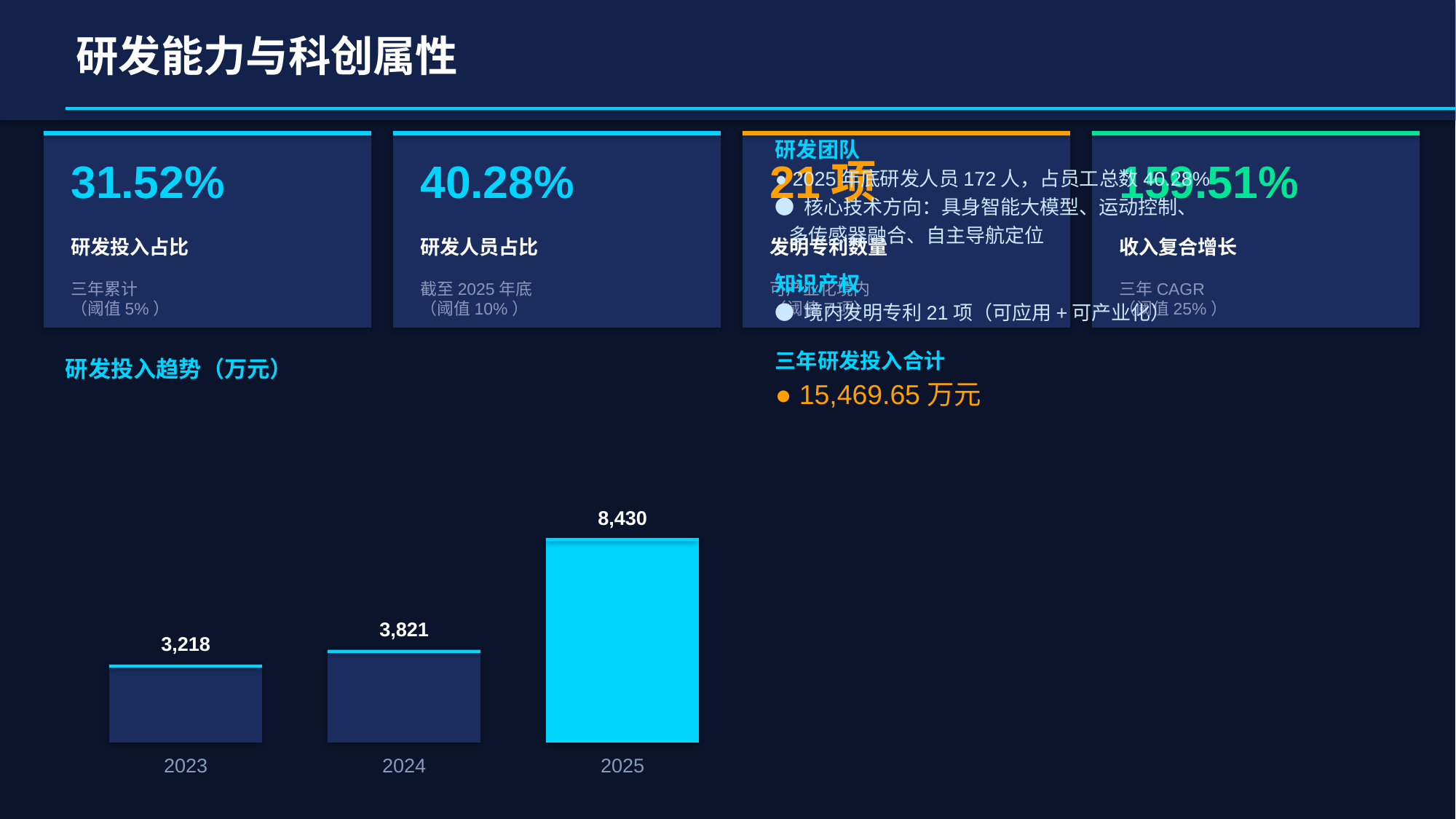

研发能力与科创属性

研发团队
● 2025年底研发人员172人，占员工总数40.28%
● 核心技术方向：具身智能大模型、运动控制、
  多传感器融合、自主导航定位

知识产权
● 境内发明专利21项（可应用+可产业化）

三年研发投入合计
● 15,469.65万元

31.52%
40.28%
21项
159.51%
研发投入占比
研发人员占比
发明专利数量
收入复合增长
三年累计
（阈值5%）
截至2025年底
（阈值10%）
可产业化境内
（阈值7项）
三年CAGR
（阈值25%）
研发投入趋势（万元）
8,430

3,821
3,218

2023
2024
2025